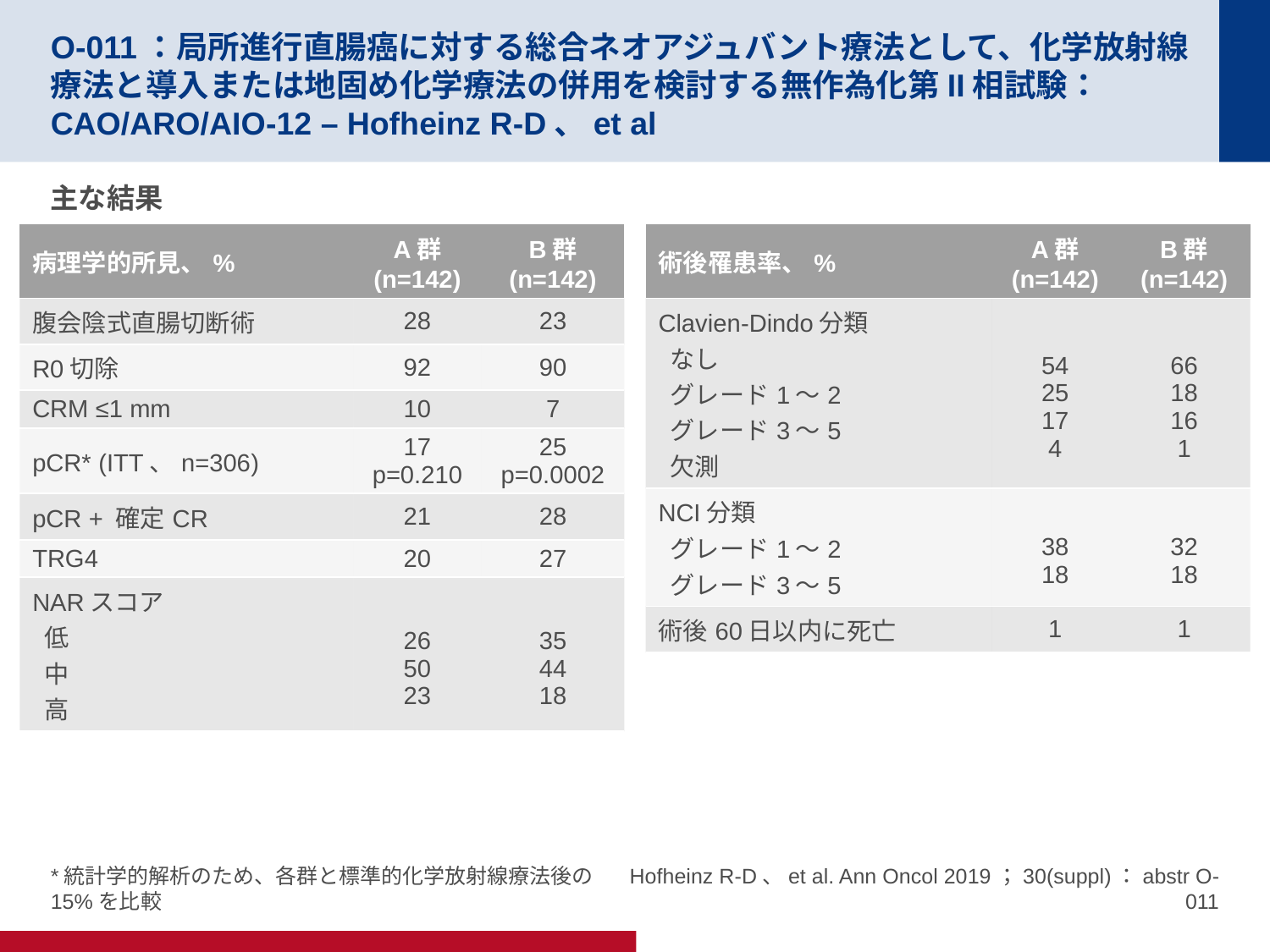

# O-011：局所進行直腸癌に対する総合ネオアジュバント療法として、化学放射線療法と導入または地固め化学療法の併用を検討する無作為化第II相試験：CAO/ARO/AIO-12 – Hofheinz R-D、et al
主な結果

| 病理学的所見、% | A群 (n=142) | B群 (n=142) |
| --- | --- | --- |
| 腹会陰式直腸切断術 | 28 | 23 |
| R0切除 | 92 | 90 |
| CRM ≤1 mm | 10 | 7 |
| pCR\* (ITT、n=306) | 17 p=0.210 | 25 p=0.0002 |
| pCR + 確定CR | 21 | 28 |
| TRG4 | 20 | 27 |
| NARスコア 低 中 高 | 26 50 23 | 35 44 18 |
| 術後罹患率、% | A群 (n=142) | B群 (n=142) |
| --- | --- | --- |
| Clavien-Dindo分類 なし グレード1～2 グレード3～5 欠測 | 54 25 17 4 | 66 18 16 1 |
| NCI分類 グレード1～2 グレード3～5 | 38 18 | 32 18 |
| 術後60日以内に死亡 | 1 | 1 |
*統計学的解析のため、各群と標準的化学放射線療法後の15%を比較
Hofheinz R-D、et al. Ann Oncol 2019；30(suppl)：abstr O-011